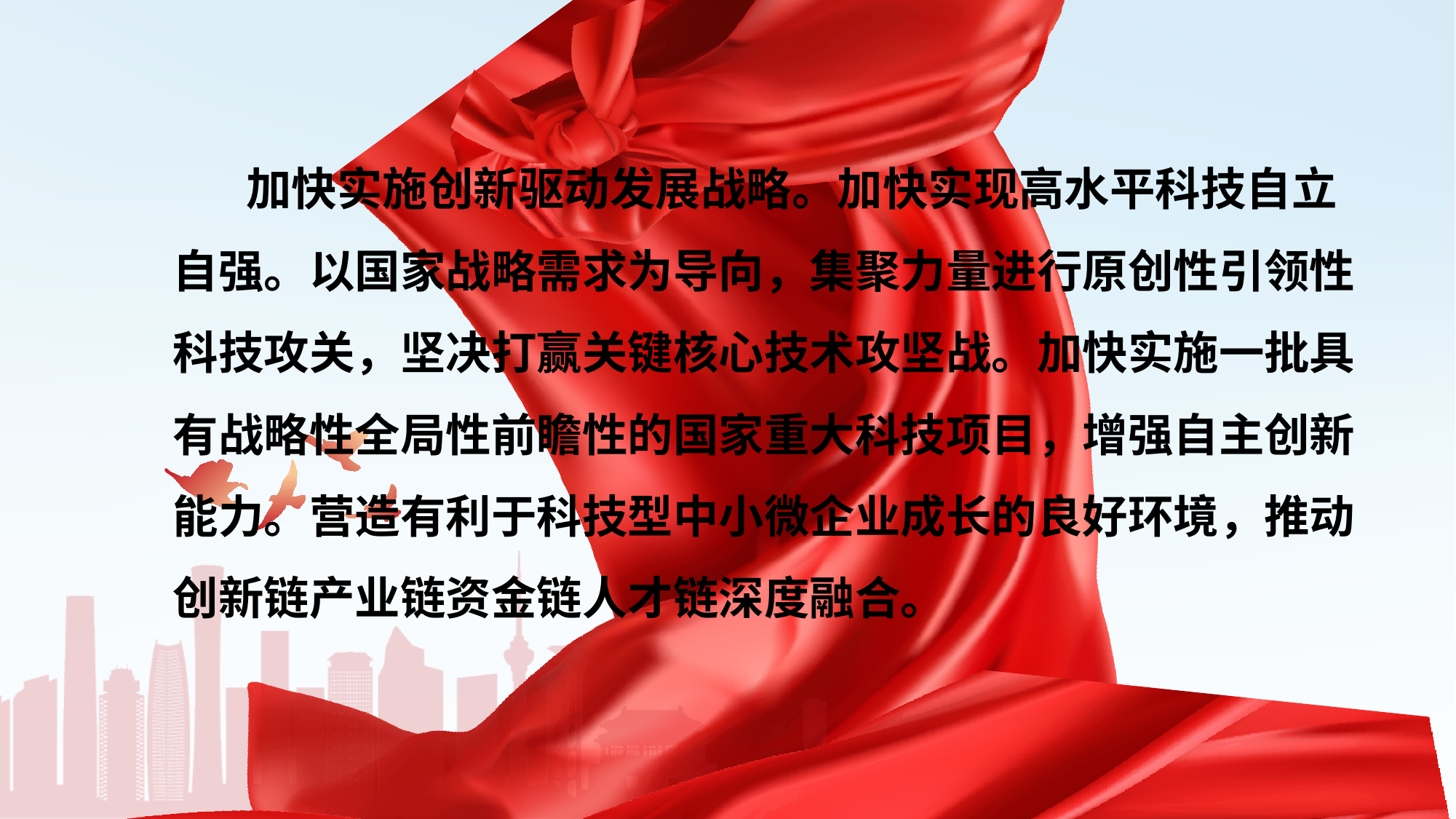

加快实施创新驱动发展战略。加快实现高水平科技自立自强。以国家战略需求为导向，集聚力量进行原创性引领性科技攻关，坚决打赢关键核心技术攻坚战。加快实施一批具有战略性全局性前瞻性的国家重大科技项目，增强自主创新能力。营造有利于科技型中小微企业成长的良好环境，推动创新链产业链资金链人才链深度融合。